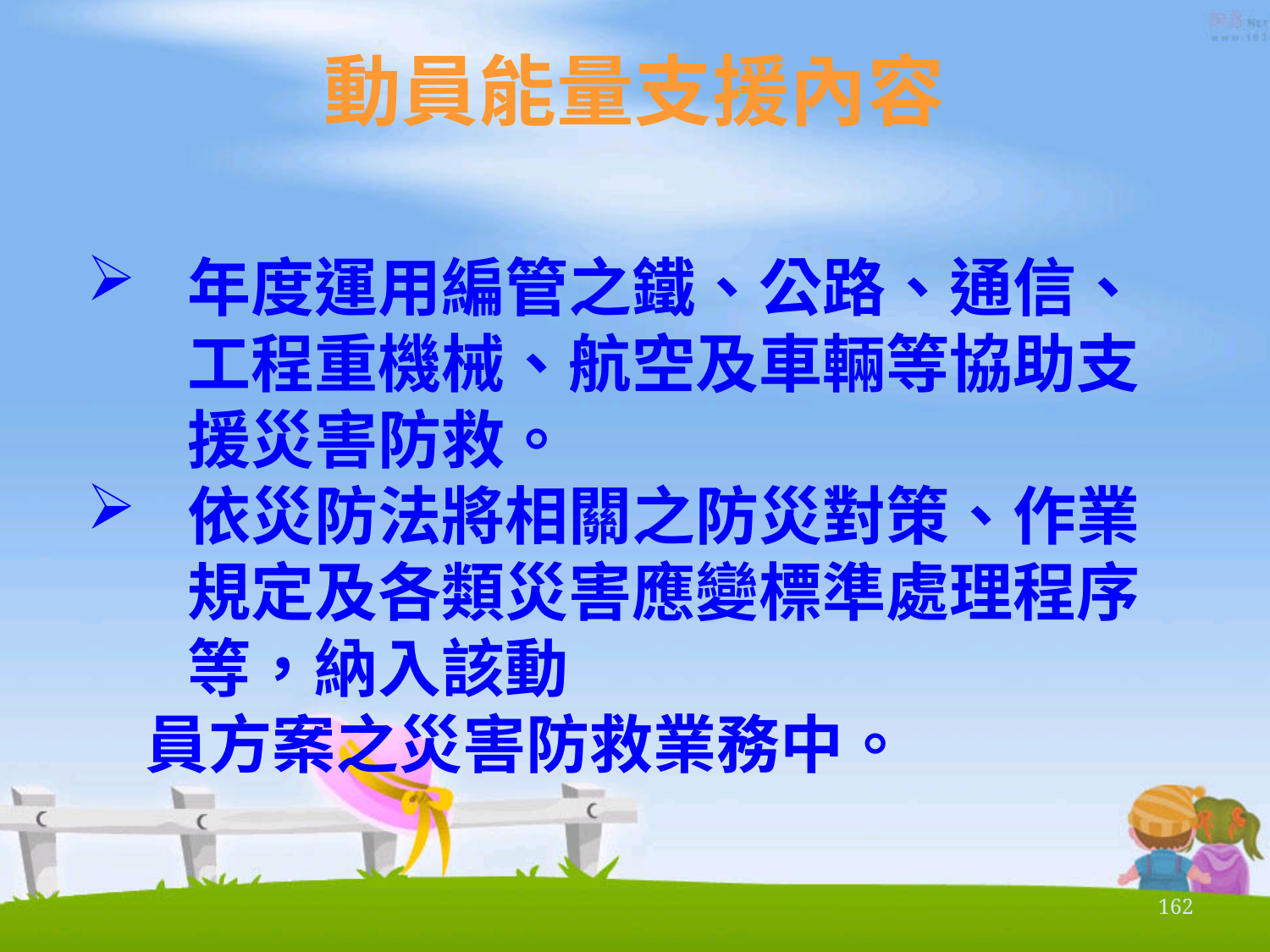

# 動員能量支援內容
年度運用編管之鐵、公路、通信、工程重機械、航空及車輛等協助支援災害防救。
依災防法將相關之防災對策、作業規定及各類災害應變標準處理程序等，納入該動
   員方案之災害防救業務中。

162